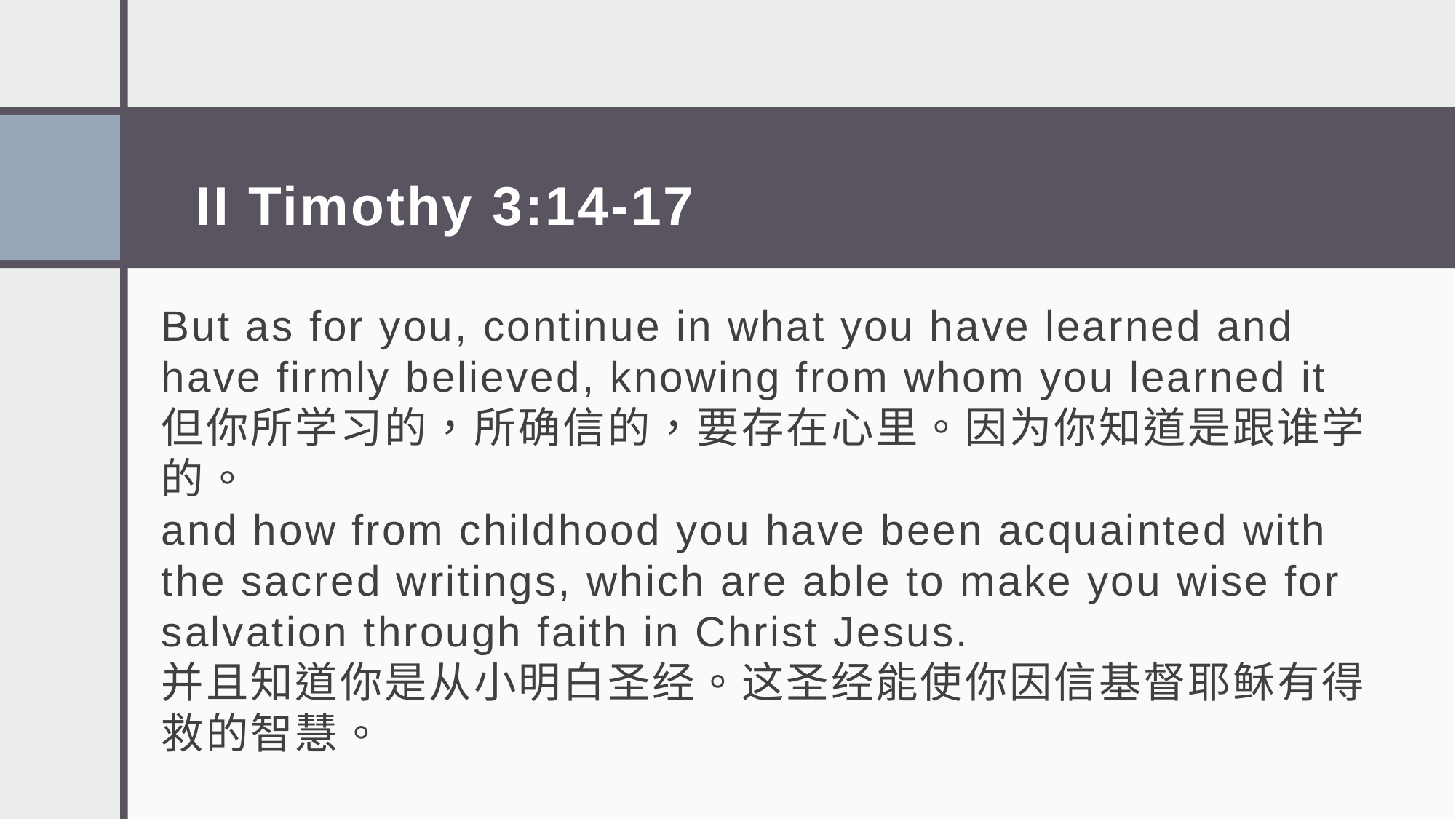

# II Timothy 3:14-17
But as for you, continue in what you have learned and have firmly believed, knowing from whom you learned it
但你所学习的，所确信的，要存在心里。因为你知道是跟谁学的。
and how from childhood you have been acquainted with the sacred writings, which are able to make you wise for salvation through faith in Christ Jesus.
并且知道你是从小明白圣经。这圣经能使你因信基督耶稣有得救的智慧。